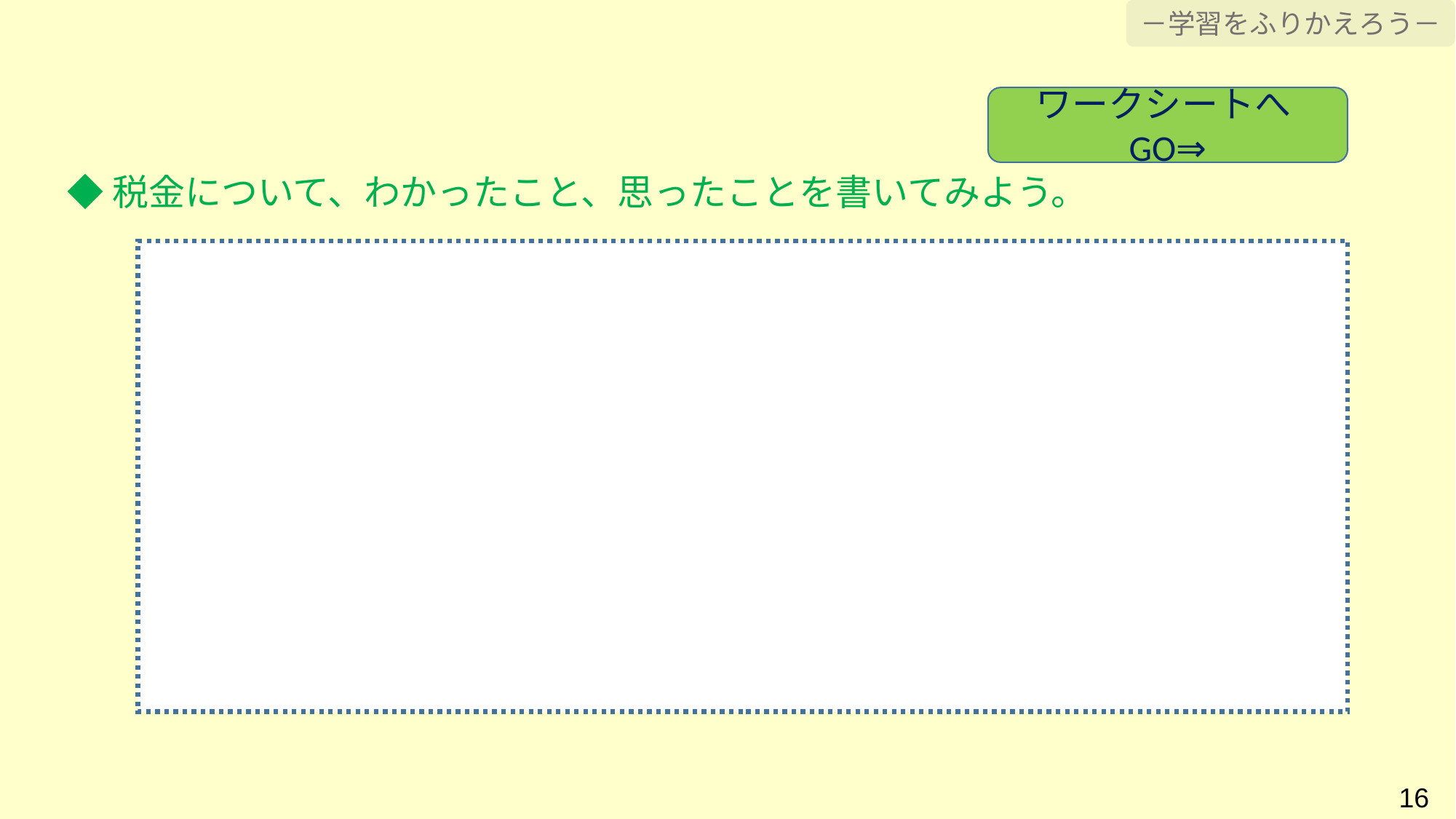

－学習をふりかえろう－
ワークシートへGO⇒
◆税金について、わかったこと、思ったことを書いてみよう。

16